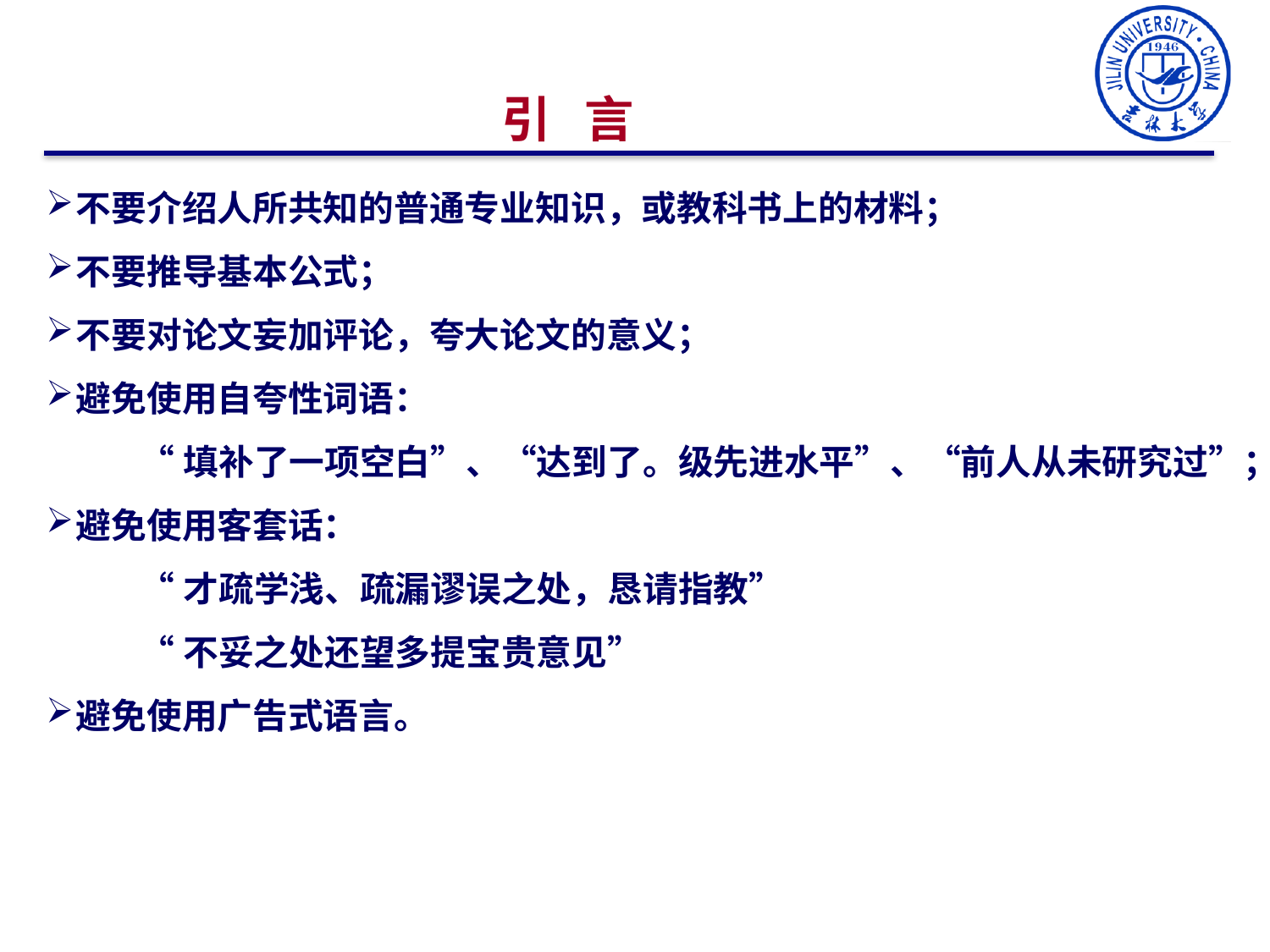

引   言
不要介绍人所共知的普通专业知识，或教科书上的材料；
不要推导基本公式；
不要对论文妄加评论，夸大论文的意义；
避免使用自夸性词语：
“填补了一项空白”、“达到了。级先进水平”、“前人从未研究过”；
避免使用客套话：
“才疏学浅、疏漏谬误之处，恳请指教”
“不妥之处还望多提宝贵意见”
避免使用广告式语言。